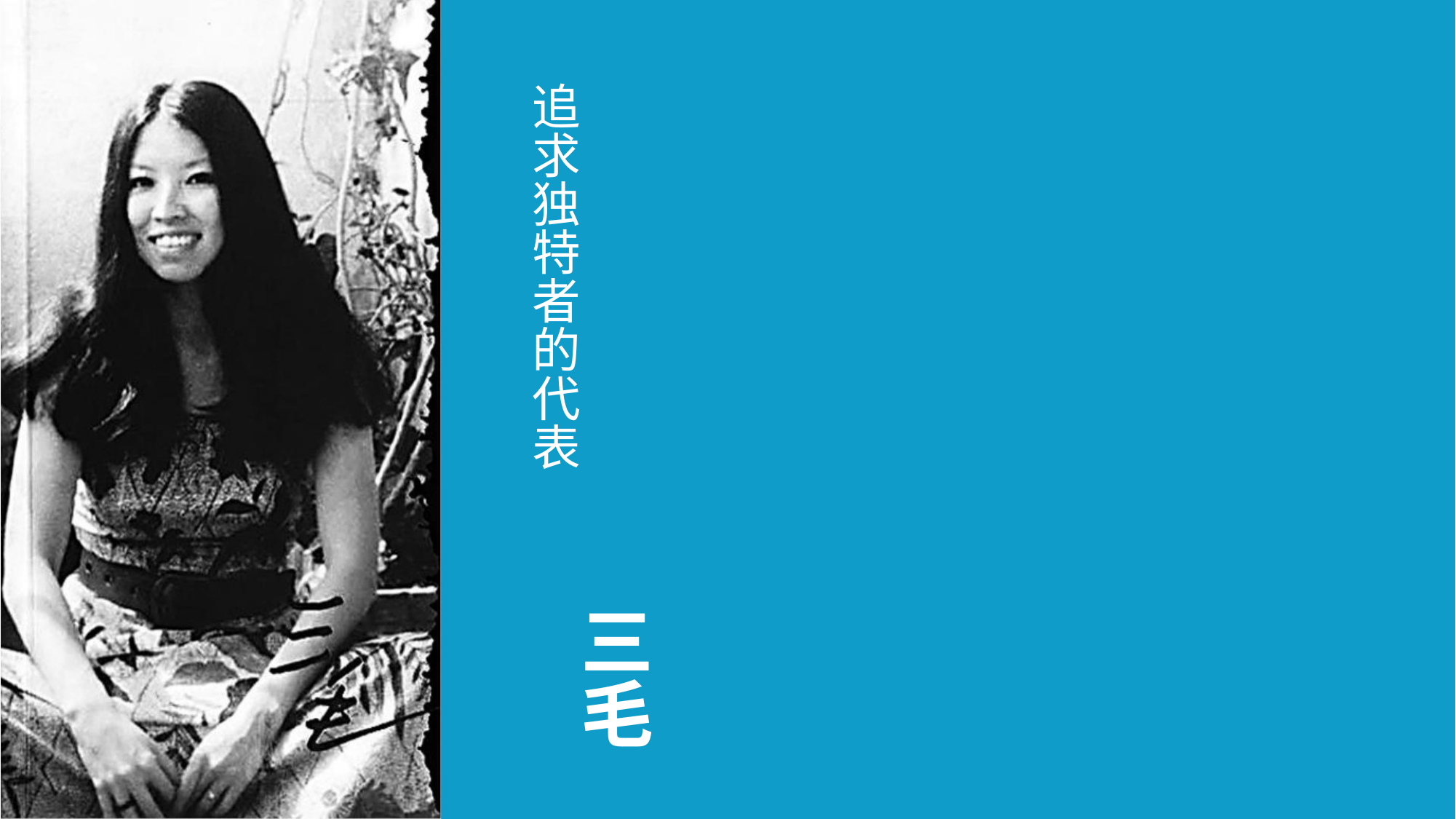

追
求
独
特
者
的
代
表
三
毛